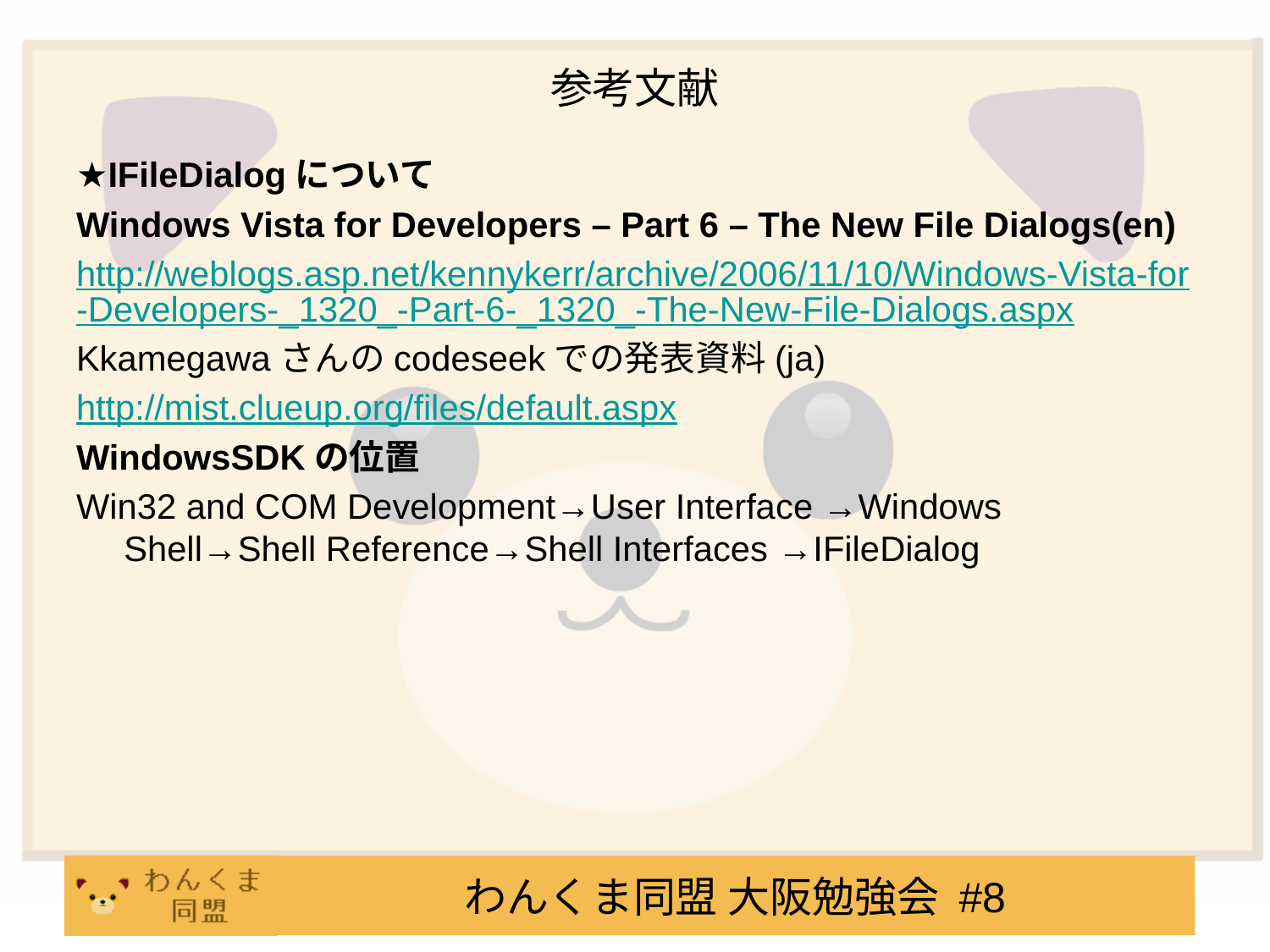

# 参考文献
★IFileDialogについて
Windows Vista for Developers – Part 6 – The New File Dialogs(en)
http://weblogs.asp.net/kennykerr/archive/2006/11/10/Windows-Vista-for-Developers-_1320_-Part-6-_1320_-The-New-File-Dialogs.aspx
Kkamegawaさんのcodeseekでの発表資料(ja)
http://mist.clueup.org/files/default.aspx
WindowsSDKの位置
Win32 and COM Development→User Interface →Windows Shell→Shell Reference→Shell Interfaces →IFileDialog